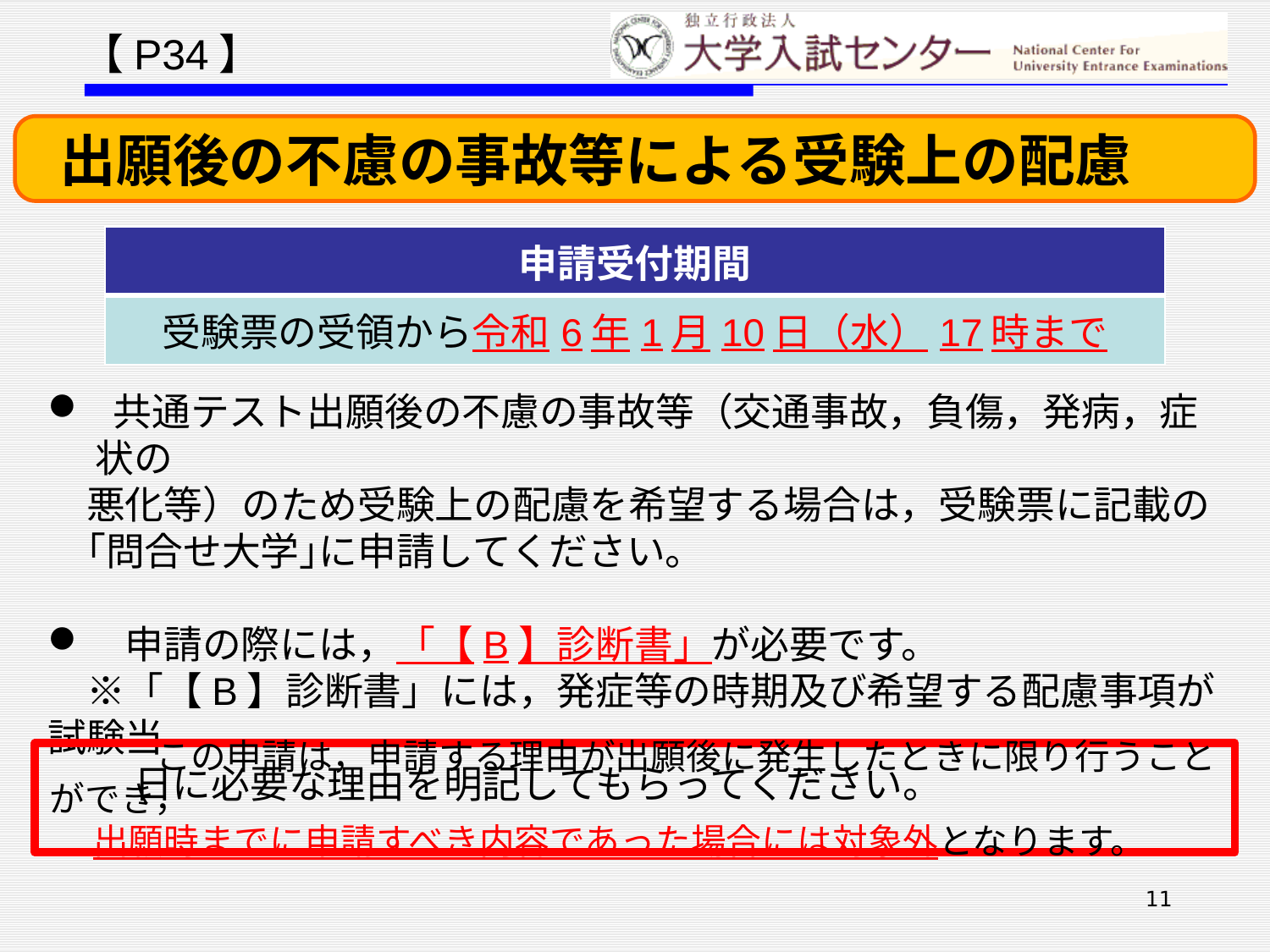

【P34】
 出願後の不慮の事故等による受験上の配慮
| 申請受付期間 |
| --- |
| 受験票の受領から令和6年1月10日（水）17時まで |

 共通テスト出願後の不慮の事故等（交通事故，負傷，発病，症状の
　悪化等）のため受験上の配慮を希望する場合は，受験票に記載の
　｢問合せ大学｣に申請してください。

　申請の際には，「【B】診断書」が必要です。
　※「【B】診断書」には，発症等の時期及び希望する配慮事項が試験当
　　 日に必要な理由を明記してもらってください。

　　　この申請は，申請する理由が出願後に発生したときに限り行うことができ，
　 出願時までに申請すべき内容であった場合には対象外となります。
11